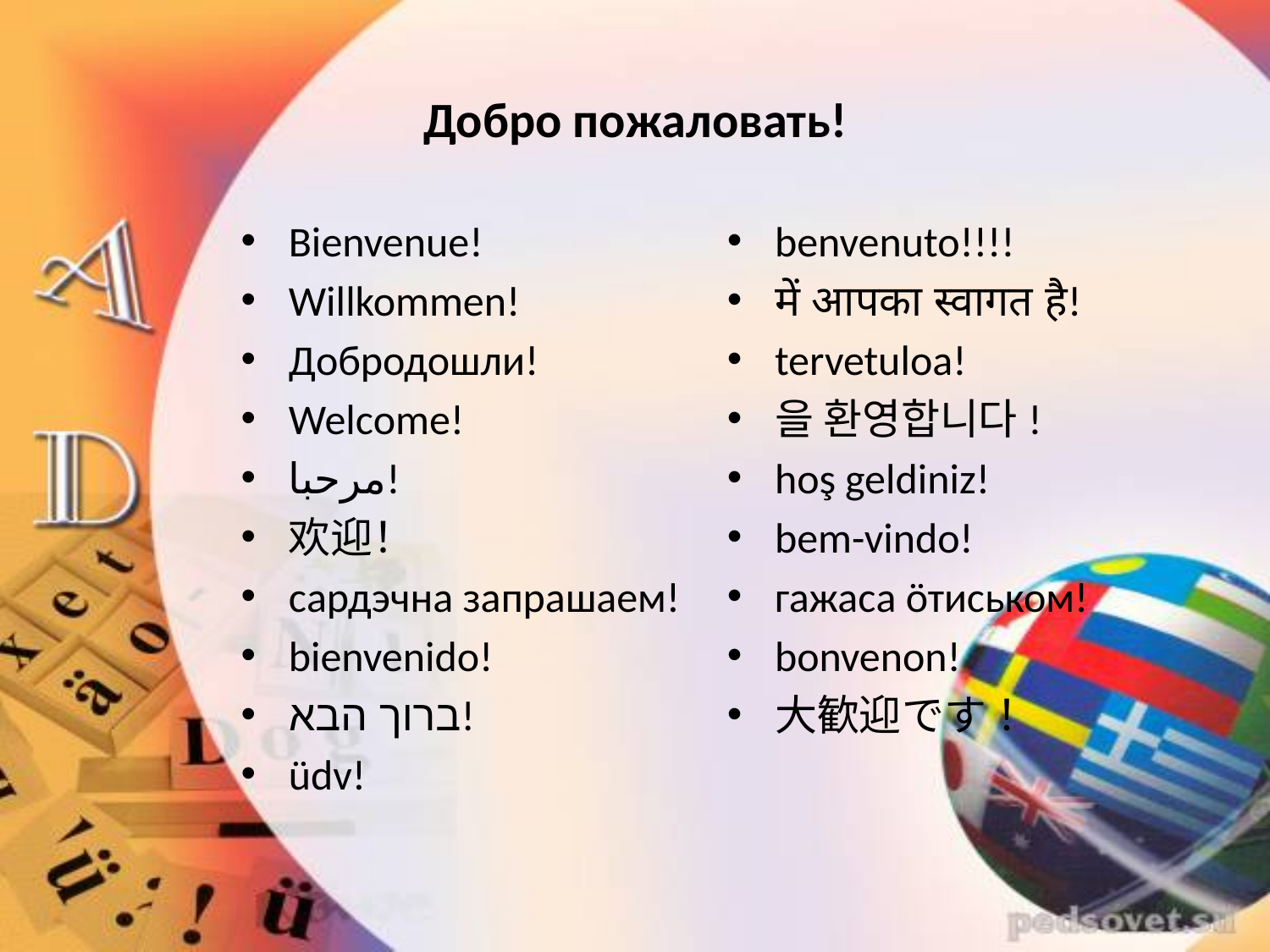

# Добро пожаловать!
Bienvenue!
Willkommen!
Добродошли!
Welcome!
مرحبا!
欢迎！
сардэчна запрашаем!
bienvenido!
ברוך הבא!
üdv!
benvenuto!!!!
में आपका स्वागत है!
tervetuloa!
을 환영합니다!
hoş geldiniz!
bem-vindo!
гажаса ӧтиськом!
bonvenon!
大歓迎です！